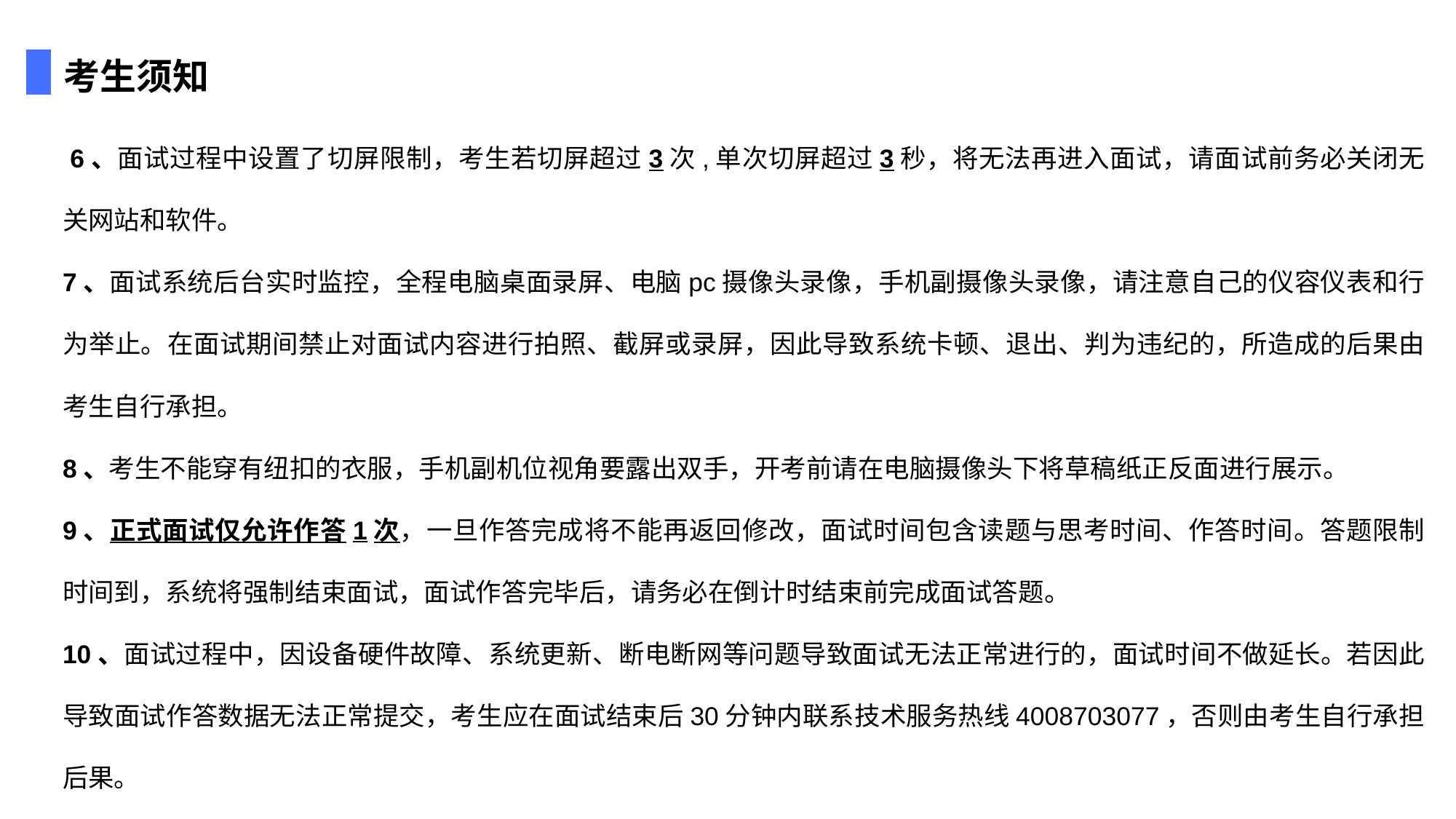

考生须知
 6、面试过程中设置了切屏限制，考生若切屏超过3次,单次切屏超过3秒，将无法再进入面试，请面试前务必关闭无关网站和软件。
7、面试系统后台实时监控，全程电脑桌面录屏、电脑pc摄像头录像，手机副摄像头录像，请注意自己的仪容仪表和行为举止。在面试期间禁止对面试内容进行拍照、截屏或录屏，因此导致系统卡顿、退出、判为违纪的，所造成的后果由考生自行承担。
8、考生不能穿有纽扣的衣服，手机副机位视角要露出双手，开考前请在电脑摄像头下将草稿纸正反面进行展示。
9、正式面试仅允许作答1次，一旦作答完成将不能再返回修改，面试时间包含读题与思考时间、作答时间。答题限制时间到，系统将强制结束面试，面试作答完毕后，请务必在倒计时结束前完成面试答题。
10、面试过程中，因设备硬件故障、系统更新、断电断网等问题导致面试无法正常进行的，面试时间不做延长。若因此导致面试作答数据无法正常提交，考生应在面试结束后30分钟内联系技术服务热线4008703077，否则由考生自行承担后果。